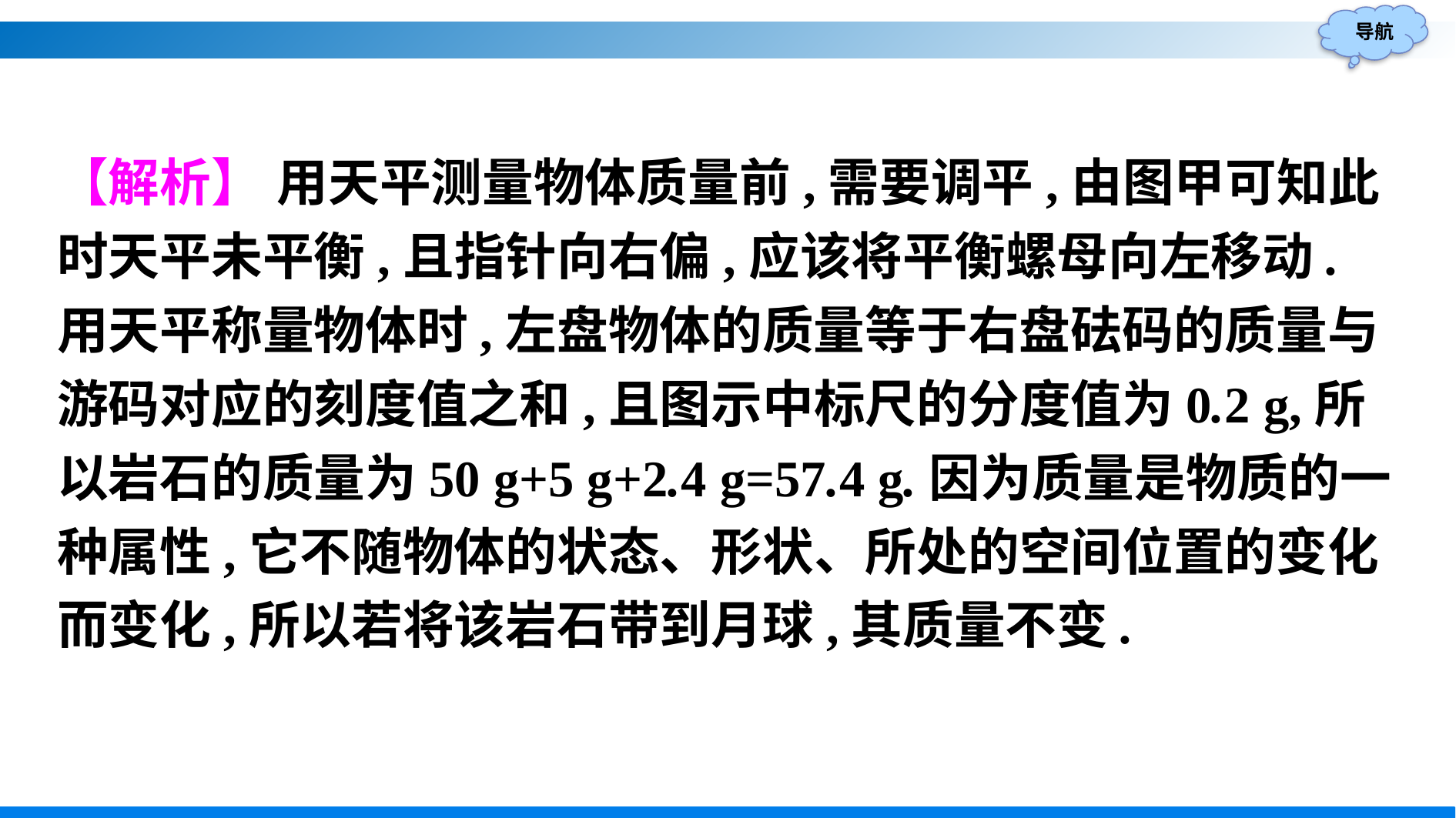

【解析】 用天平测量物体质量前,需要调平,由图甲可知此时天平未平衡,且指针向右偏,应该将平衡螺母向左移动.用天平称量物体时,左盘物体的质量等于右盘砝码的质量与游码对应的刻度值之和,且图示中标尺的分度值为0.2 g,所以岩石的质量为50 g+5 g+2.4 g=57.4 g.因为质量是物质的一种属性,它不随物体的状态、形状、所处的空间位置的变化而变化,所以若将该岩石带到月球,其质量不变.